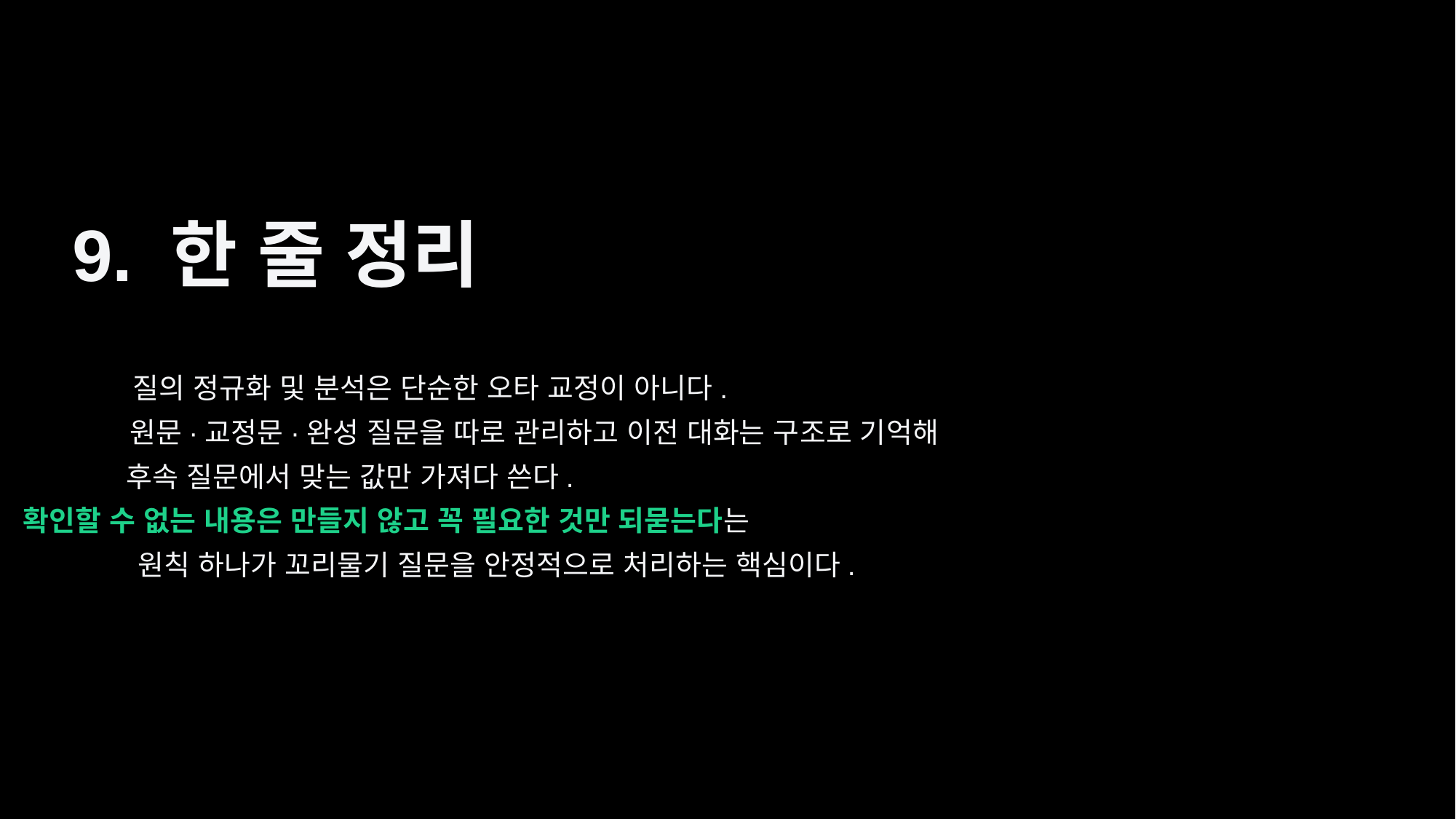

9. 한 줄 정리
질의 정규화 및 분석은 단순한 오타 교정이 아니다.
원문·교정문·완성 질문을 따로 관리하고 이전 대화는 구조로 기억해
후속 질문에서 맞는 값만 가져다 쓴다.
확인할 수 없는 내용은 만들지 않고 꼭 필요한 것만 되묻는다는
원칙 하나가 꼬리물기 질문을 안정적으로 처리하는 핵심이다.